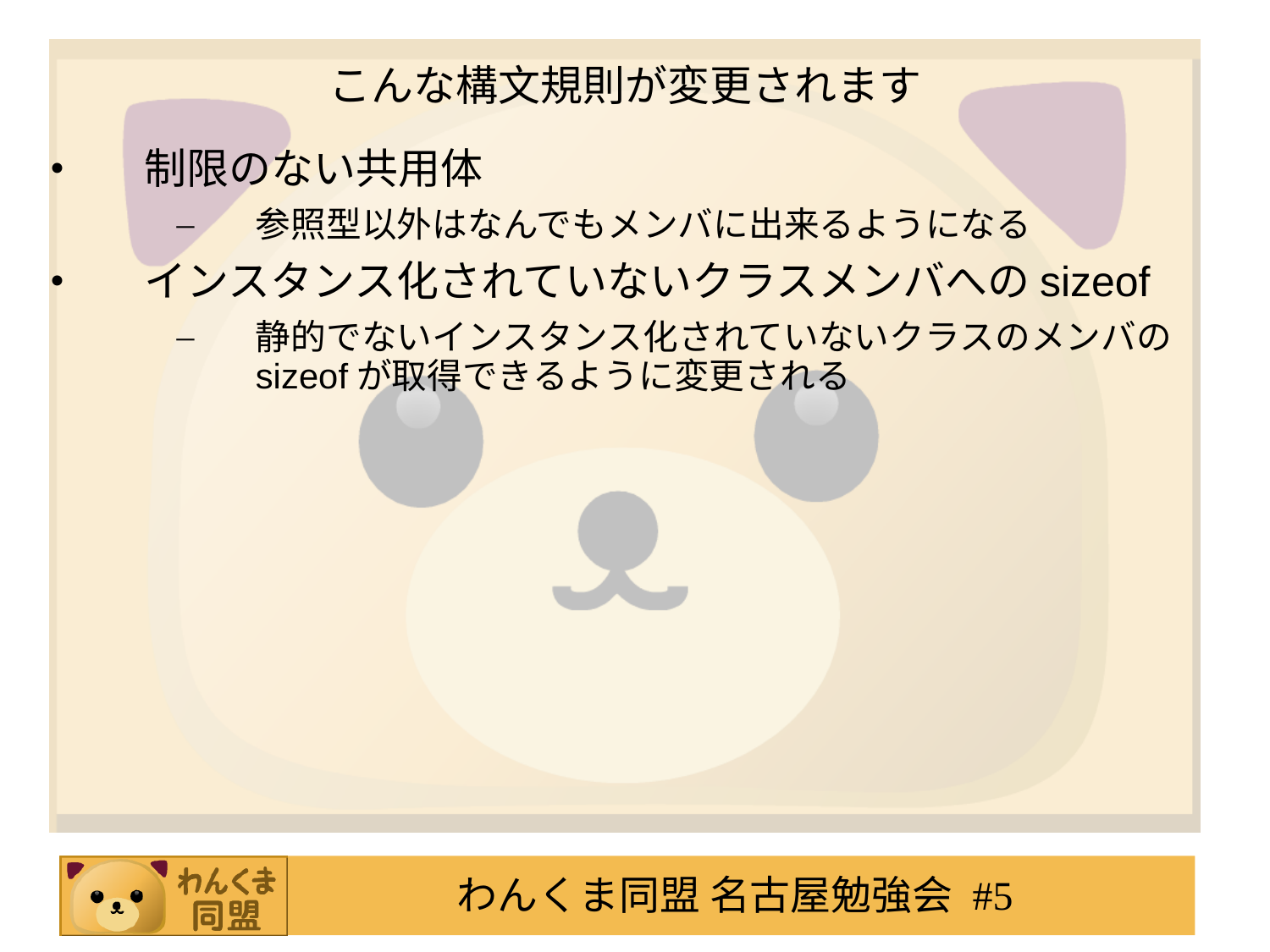

# こんな構文規則が変更されます
制限のない共用体
参照型以外はなんでもメンバに出来るようになる
インスタンス化されていないクラスメンバへのsizeof
静的でないインスタンス化されていないクラスのメンバのsizeofが取得できるように変更される